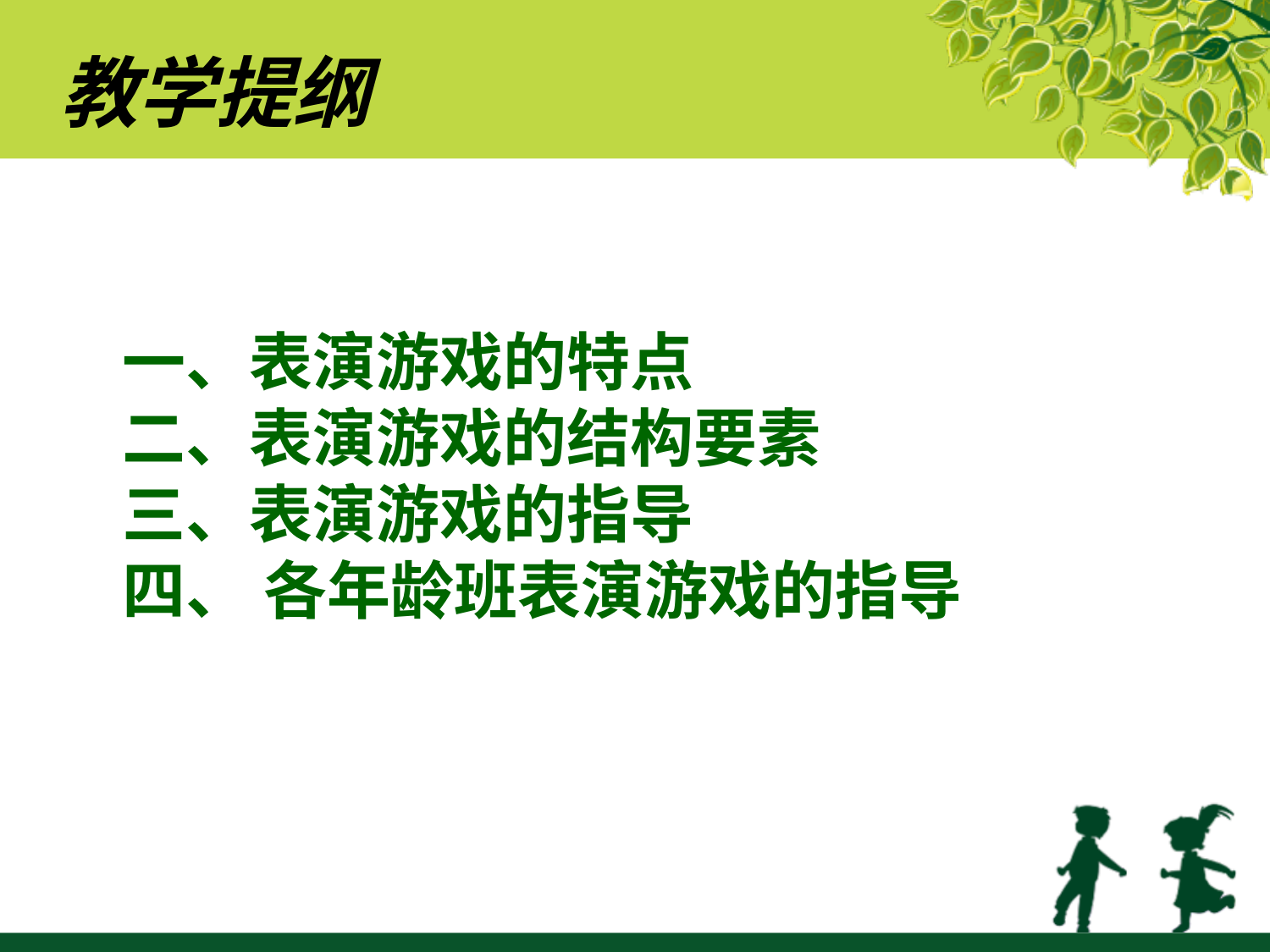

教学提纲
一、表演游戏的特点
二、表演游戏的结构要素
三、表演游戏的指导
四、 各年龄班表演游戏的指导